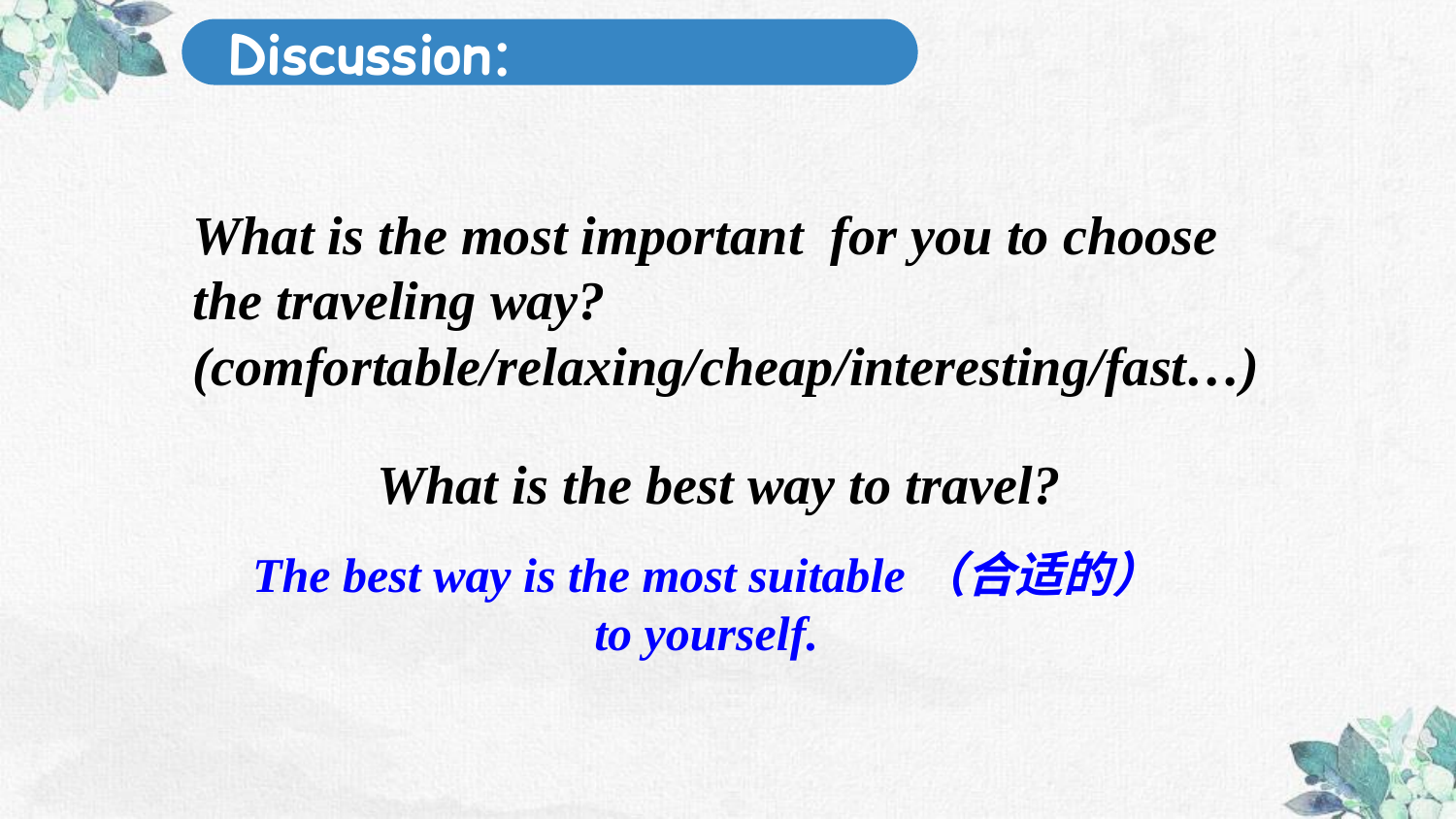

Discussion:
What is the most important  for you to choose the traveling way? (comfortable/relaxing/cheap/interesting/fast…)
What is the best way to travel?
The best way is the most suitable（合适的） to yourself.